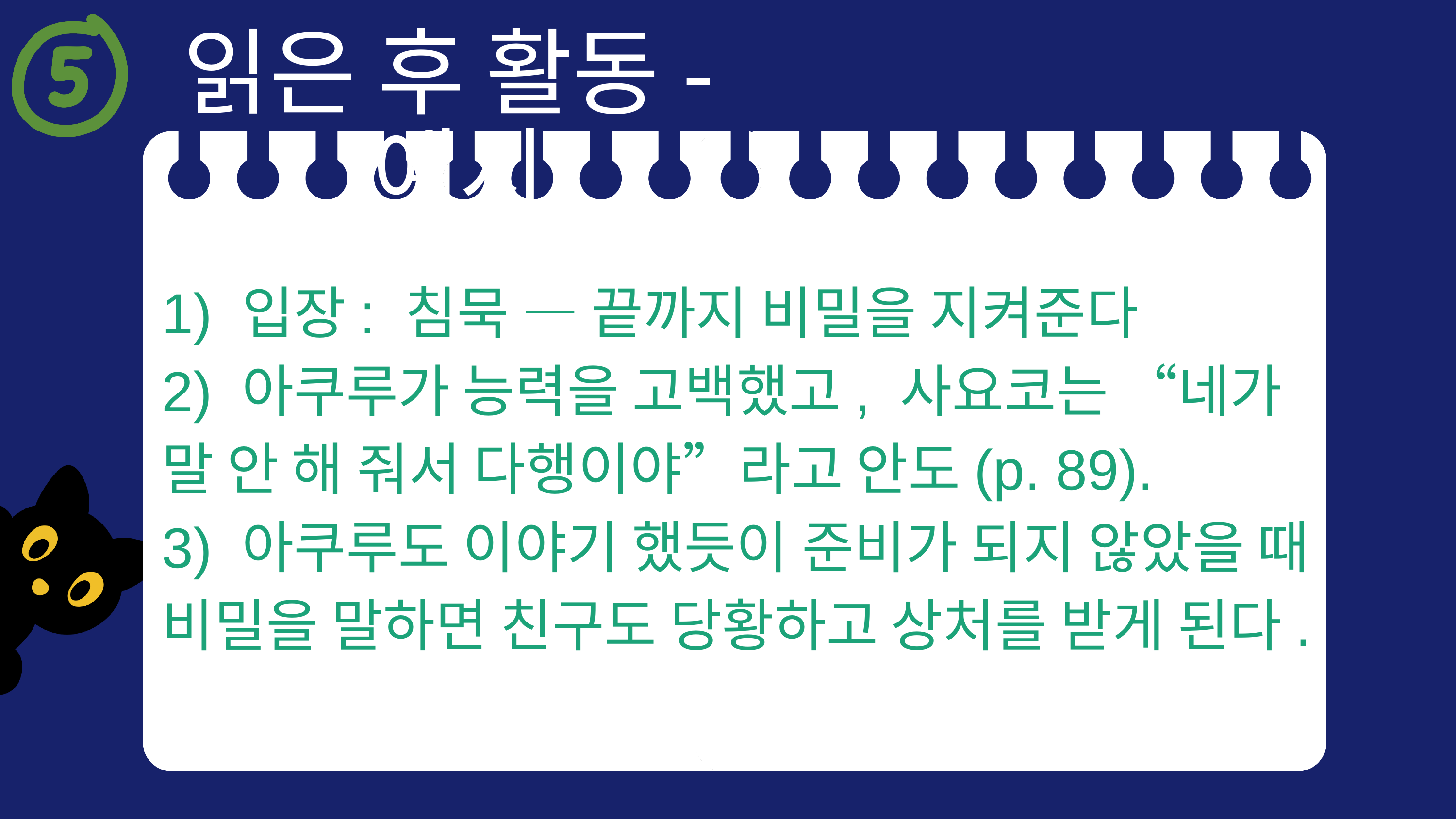

읽은 후 활동-예시

1) 입장: 침묵 ― 끝까지 비밀을 지켜준다
2) 아쿠루가 능력을 고백했고, 사요코는 “네가 말 안 해 줘서 다행이야”라고 안도(p. 89).
3) 아쿠루도 이야기 했듯이 준비가 되지 않았을 때 비밀을 말하면 친구도 당황하고 상처를 받게 된다.